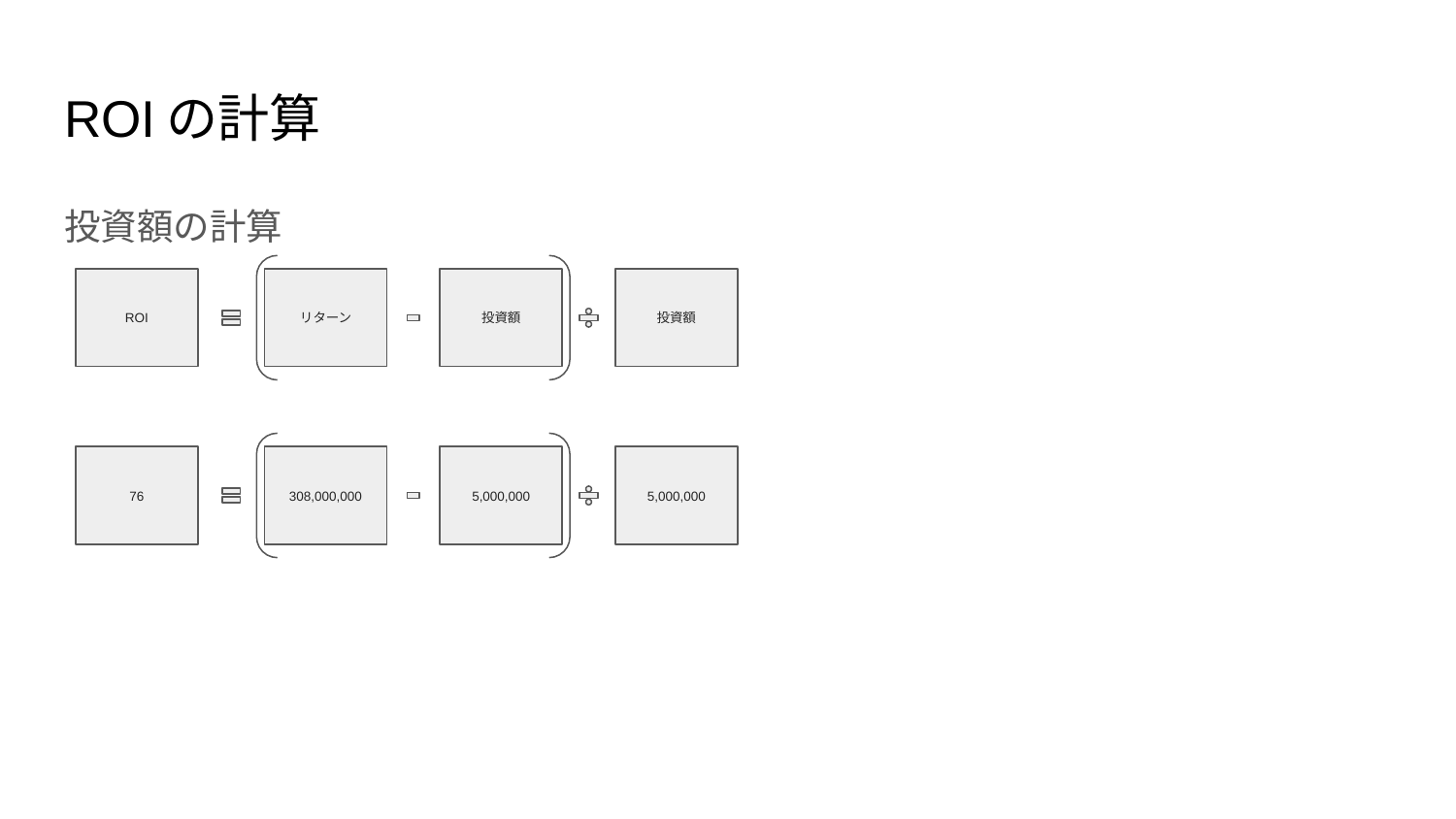

# ROIの計算
投資額の計算

ROI
リターン
投資額
投資額

76
308,000,000
5,000,000
5,000,000